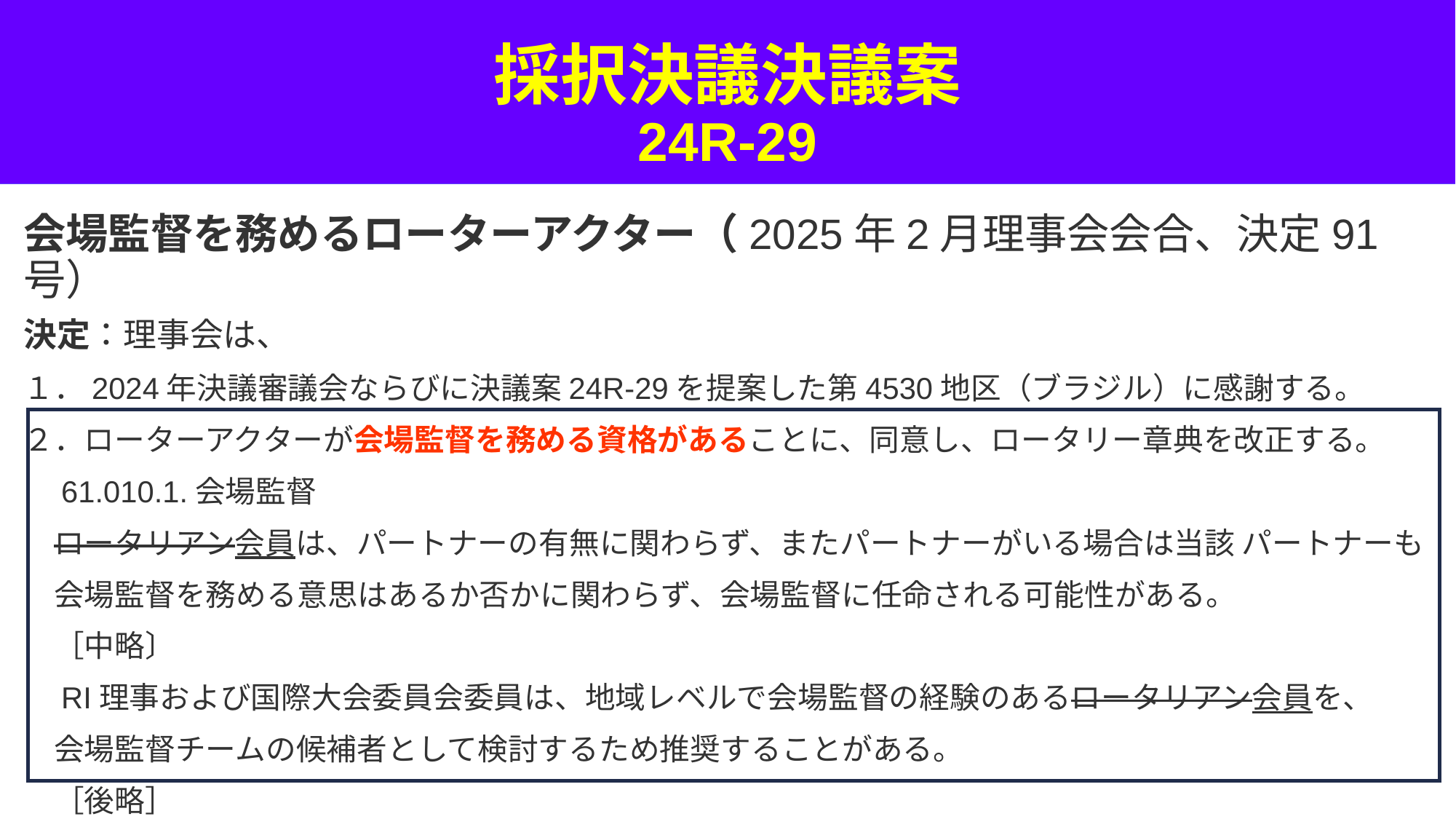

# 採択決議決議案 24R-29
会場監督を務めるローターアクター（2025年2月理事会会合、決定91号）
決定：理事会は、
１．2024年決議審議会ならびに決議案24R-29を提案した第4530地区（ブラジル）に感謝する。
２．ローターアクターが会場監督を務める資格があることに、同意し、ロータリー章典を改正する。
　61.010.1.会場監督
　ロータリアン会員は、パートナーの有無に関わらず、またパートナーがいる場合は当該 パートナーも
　会場監督を務める意思はあるか否かに関わらず、会場監督に任命される可能性がある。
　［中略〕
　RI理事および国際大会委員会委員は、地域レベルで会場監督の経験のあるロータリアン会員を、
　会場監督チームの候補者として検討するため推奨することがある。
　［後略］